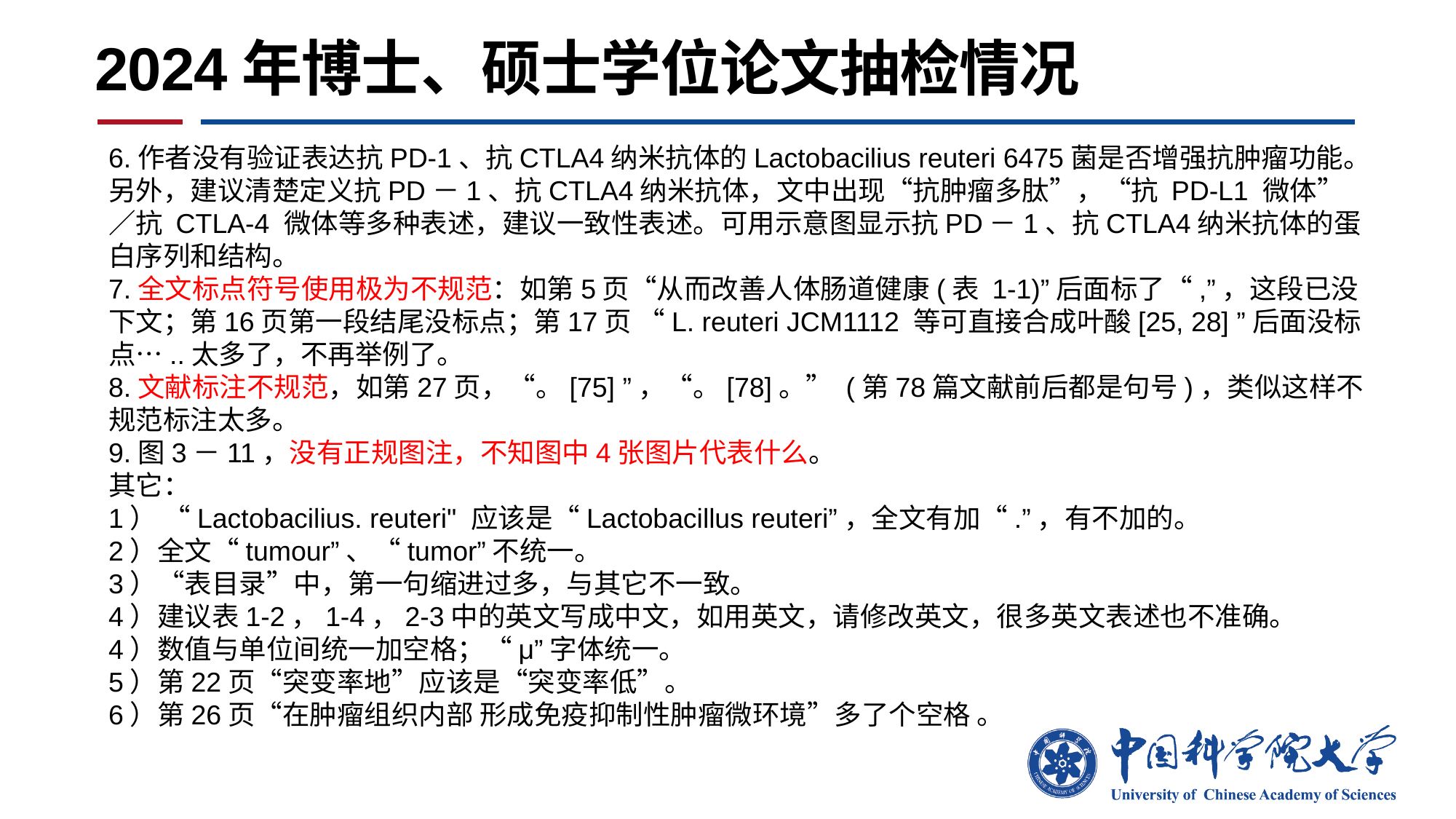

2024年博士、硕士学位论文抽检情况
6.作者没有验证表达抗PD-1、抗CTLA4纳米抗体的Lactobacilius reuteri 6475菌是否增强抗肿瘤功能。另外，建议清楚定义抗PD－1、抗CTLA4纳米抗体，文中出现“抗肿瘤多肽”，“抗 PD-L1 微体”／抗 CTLA-4 微体等多种表述，建议一致性表述。可用示意图显示抗PD－1、抗CTLA4纳米抗体的蛋白序列和结构。
7.全文标点符号使用极为不规范：如第5页“从而改善人体肠道健康(表 1-1)”后面标了“,”，这段已没下文；第16页第一段结尾没标点；第17页 “L. reuteri JCM1112 等可直接合成叶酸[25, 28] ”后面没标点…..太多了，不再举例了。
8.文献标注不规范，如第27页，“。[75] ”，“。[78]。” (第78篇文献前后都是句号)，类似这样不规范标注太多。
9.图3－11，没有正规图注，不知图中4张图片代表什么。
其它：
1） “Lactobacilius. reuteri" 应该是“Lactobacillus reuteri”，全文有加“.”，有不加的。
2）全文“tumour”、“tumor”不统一。
3）“表目录”中，第一句缩进过多，与其它不一致。
4）建议表1-2，1-4，2-3中的英文写成中文，如用英文，请修改英文，很多英文表述也不准确。
4）数值与单位间统一加空格；“μ”字体统一。
5）第22页“突变率地”应该是“突变率低”。
6）第26页“在肿瘤组织内部 形成免疫抑制性肿瘤微环境”多了个空格 。